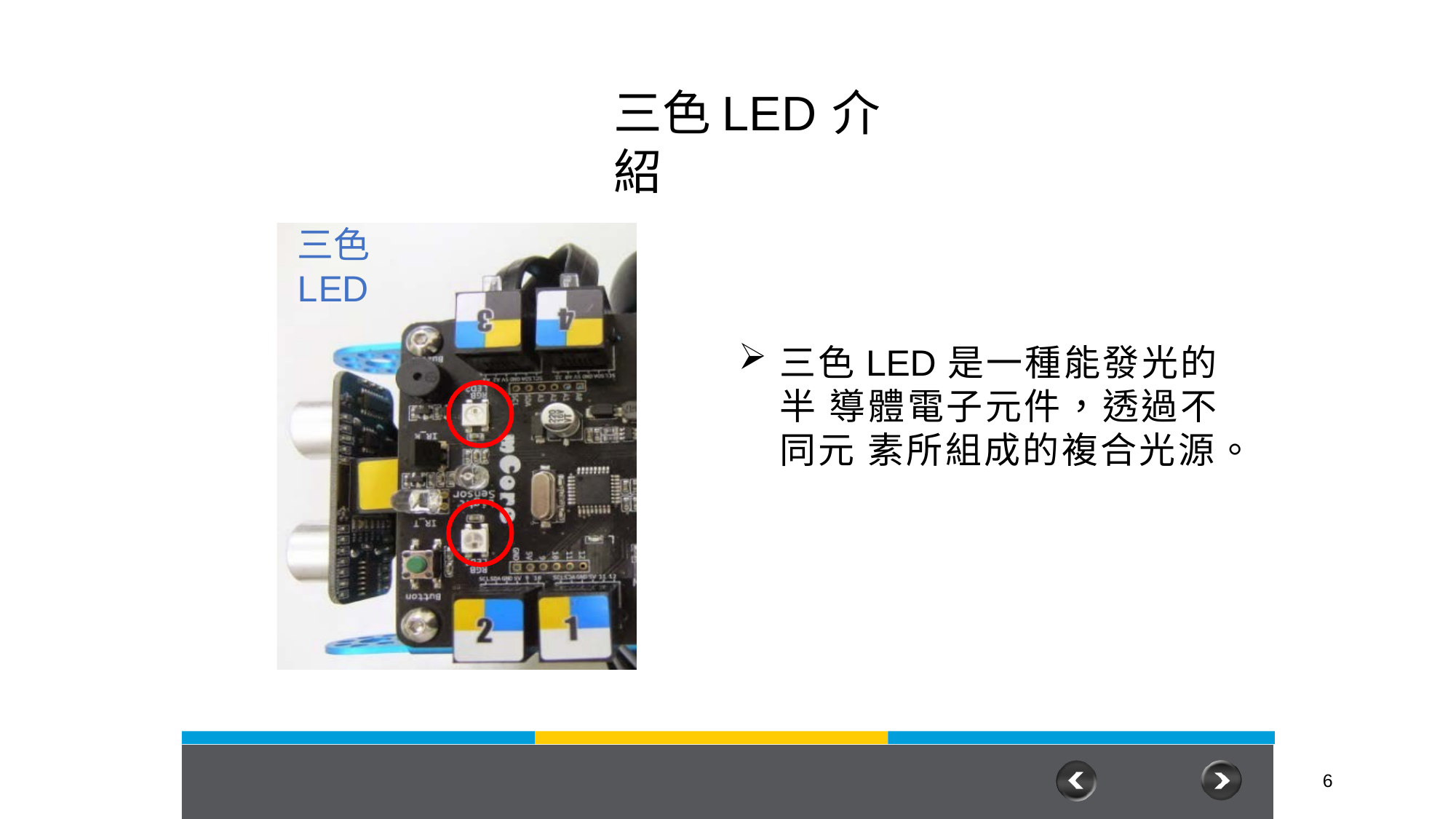

# 三色LED介紹
三色LED

三色LED是一種能發光的半 導體電子元件，透過不同元 素所組成的複合光源。

6